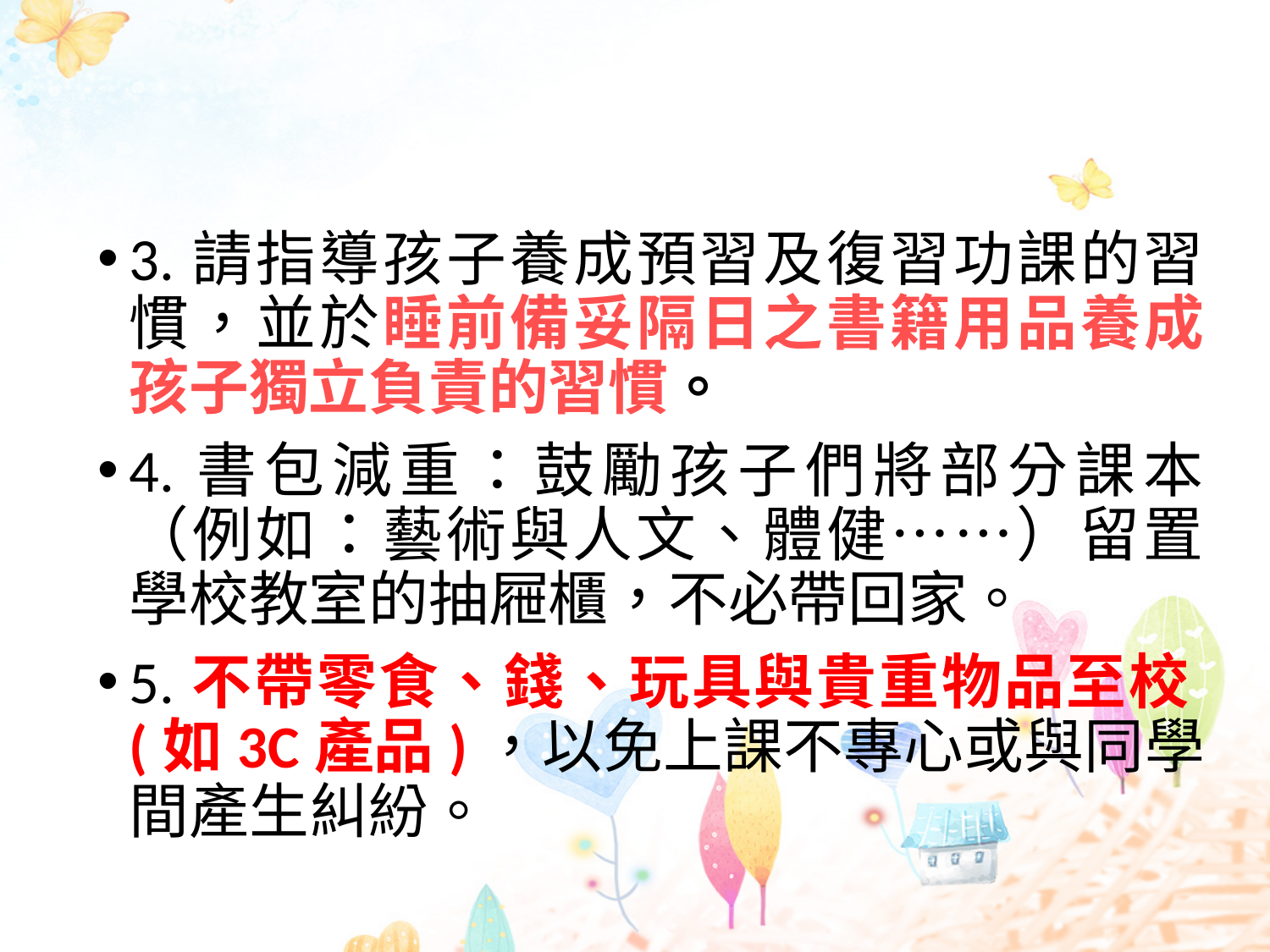

3.請指導孩子養成預習及復習功課的習慣，並於睡前備妥隔日之書籍用品養成孩子獨立負責的習慣。
4.書包減重：鼓勵孩子們將部分課本（例如：藝術與人文、體健……）留置學校教室的抽屜櫃，不必帶回家。
5.不帶零食、錢、玩具與貴重物品至校(如3C產品)，以免上課不專心或與同學間產生糾紛。